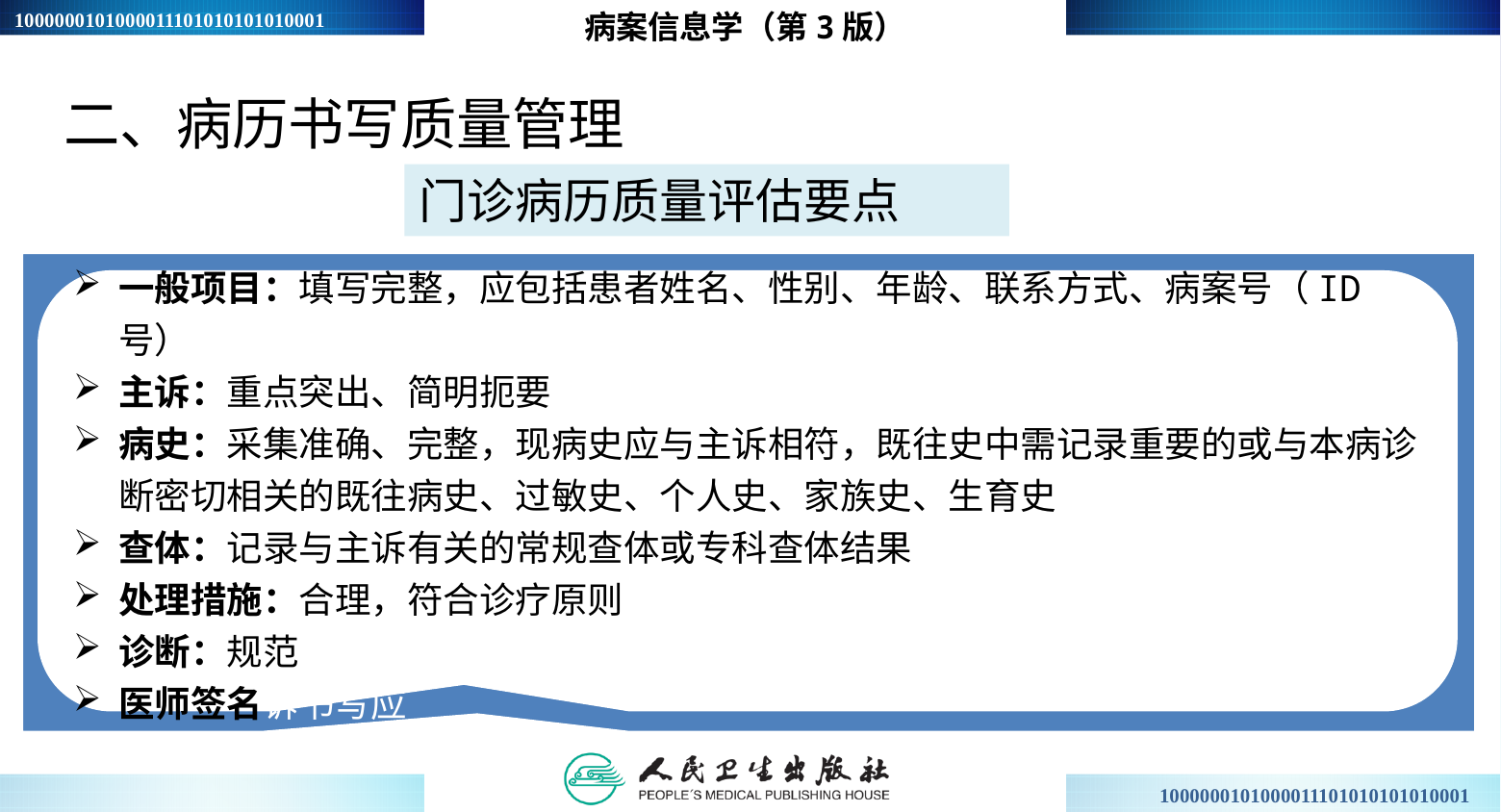

病案信息学（第3版）
二、病历书写质量管理
门诊病历质量评估要点

一般项目：填写完整，应包括患者姓名、性别、年龄、联系方式、病案号（ID号）
主诉：重点突出、简明扼要
病史：采集准确、完整，现病史应与主诉相符，既往史中需记录重要的或与本病诊断密切相关的既往病史、过敏史、个人史、家族史、生育史
查体：记录与主诉有关的常规查体或专科查体结果
处理措施：合理，符合诊疗原则
诊断：规范
医师签名诉书写应